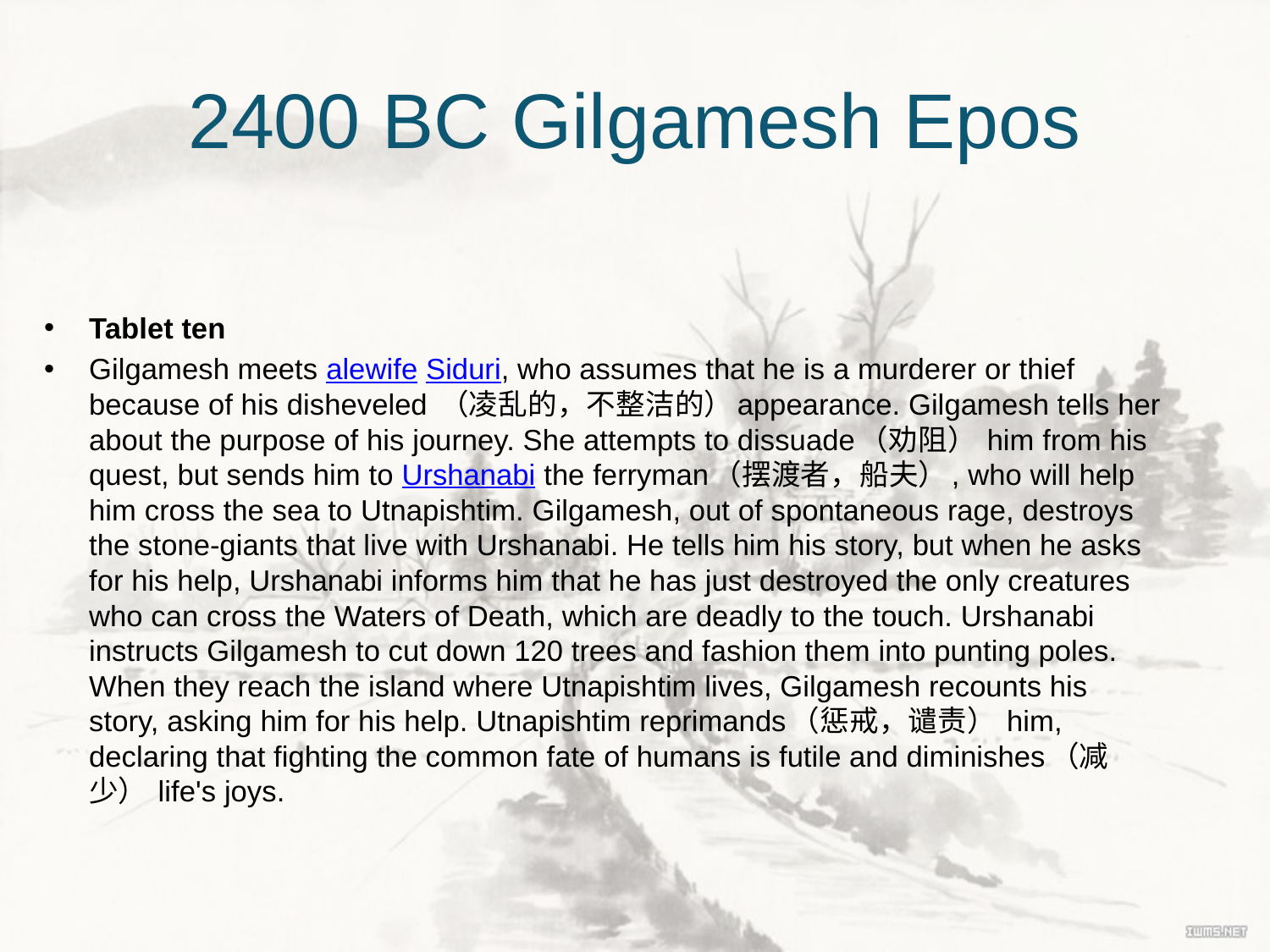

# 2400 BC Gilgamesh Epos
Tablet ten
Gilgamesh meets alewife Siduri, who assumes that he is a murderer or thief because of his disheveled （凌乱的，不整洁的）appearance. Gilgamesh tells her about the purpose of his journey. She attempts to dissuade（劝阻） him from his quest, but sends him to Urshanabi the ferryman（摆渡者，船夫）, who will help him cross the sea to Utnapishtim. Gilgamesh, out of spontaneous rage, destroys the stone-giants that live with Urshanabi. He tells him his story, but when he asks for his help, Urshanabi informs him that he has just destroyed the only creatures who can cross the Waters of Death, which are deadly to the touch. Urshanabi instructs Gilgamesh to cut down 120 trees and fashion them into punting poles. When they reach the island where Utnapishtim lives, Gilgamesh recounts his story, asking him for his help. Utnapishtim reprimands（惩戒，谴责） him, declaring that fighting the common fate of humans is futile and diminishes（减少） life's joys.